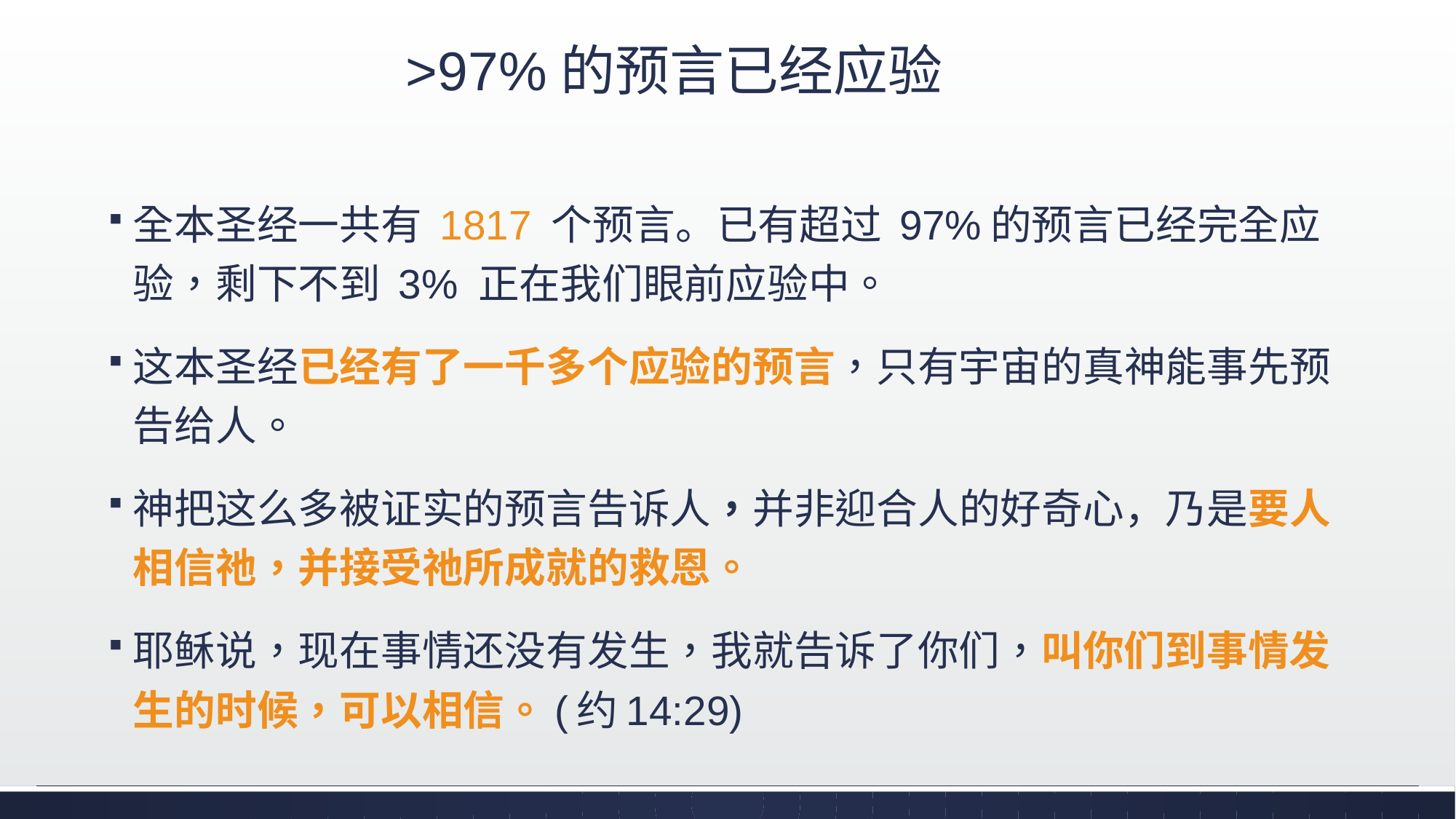

# >97%的预言已经应验
全本圣经一共有 1817 个预言。已有超过 97%的预言已经完全应验，剩下不到 3% 正在我们眼前应验中。
这本圣经已经有了一千多个应验的预言，只有宇宙的真神能事先预告给人。
神把这么多被证实的预言告诉人，并非迎合人的好奇心，乃是要人相信祂，并接受祂所成就的救恩。
耶稣说，现在事情还没有发生，我就告诉了你们，叫你们到事情发生的时候，可以相信。(约14:29)